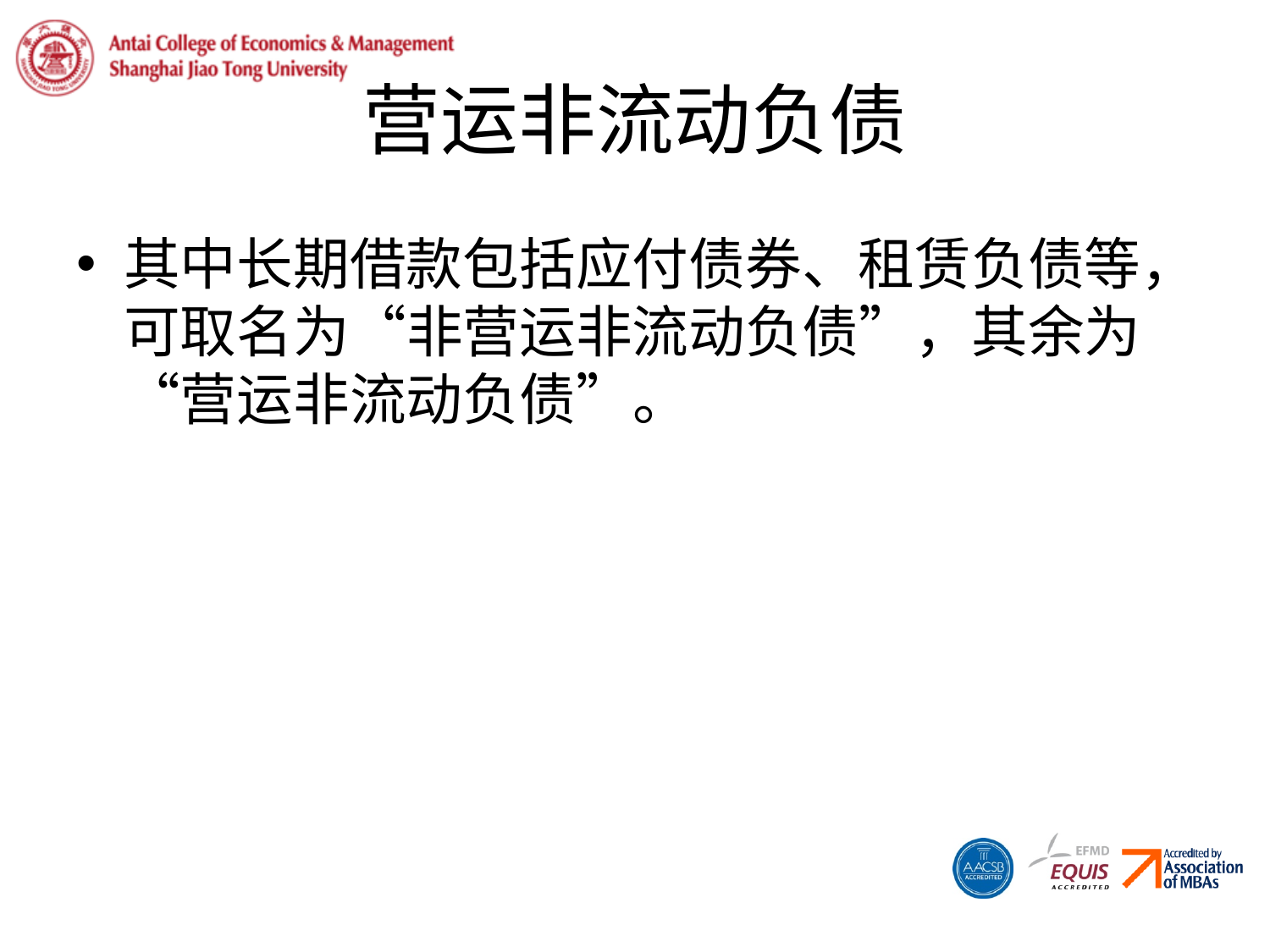

# 营运非流动负债
其中长期借款包括应付债券、租赁负债等，可取名为“非营运非流动负债”，其余为“营运非流动负债”。